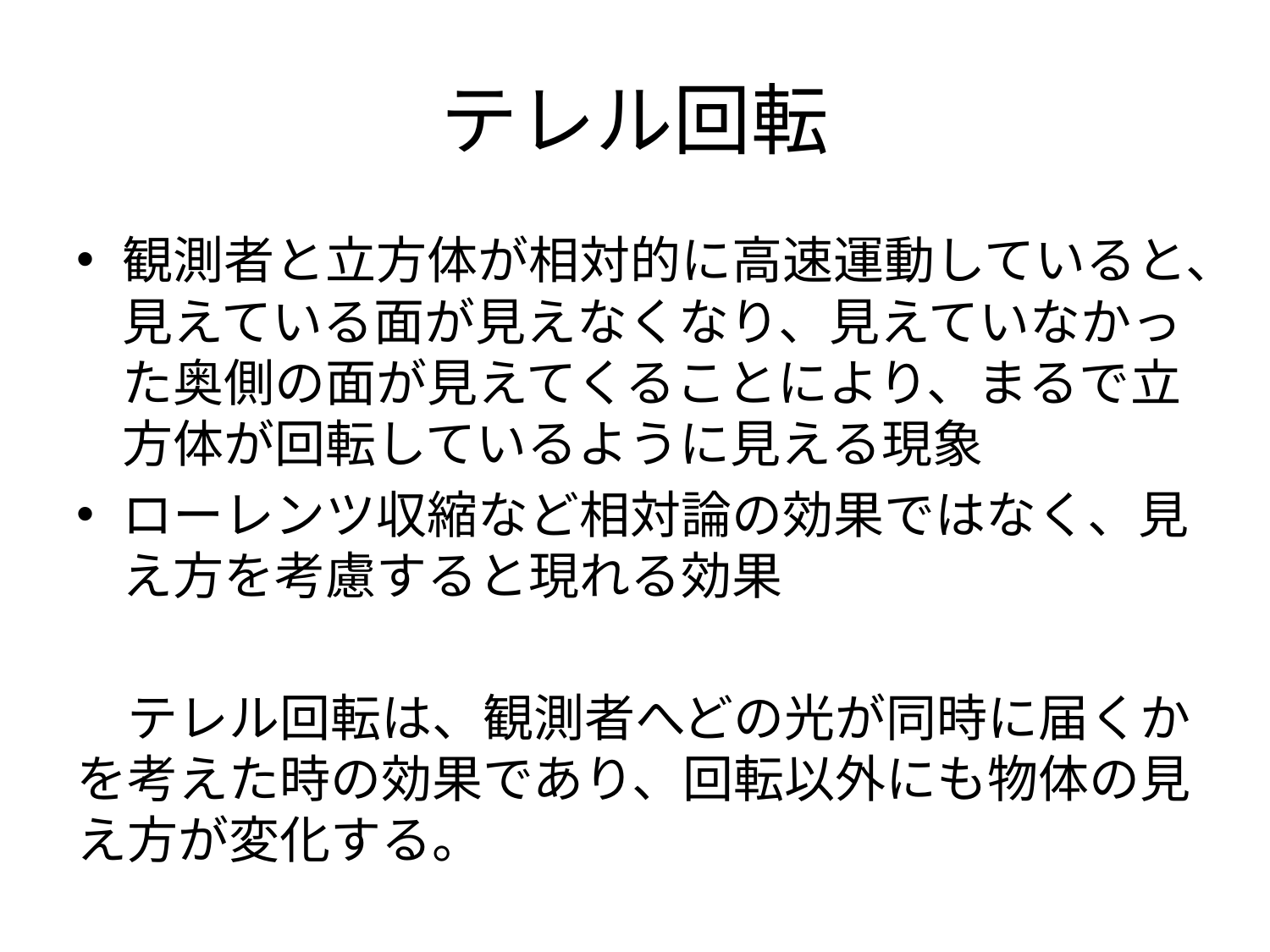

# テレル回転
観測者と立方体が相対的に高速運動していると、見えている面が見えなくなり、見えていなかった奥側の面が見えてくることにより、まるで立方体が回転しているように見える現象
ローレンツ収縮など相対論の効果ではなく、見え方を考慮すると現れる効果

　テレル回転は、観測者へどの光が同時に届くかを考えた時の効果であり、回転以外にも物体の見え方が変化する。